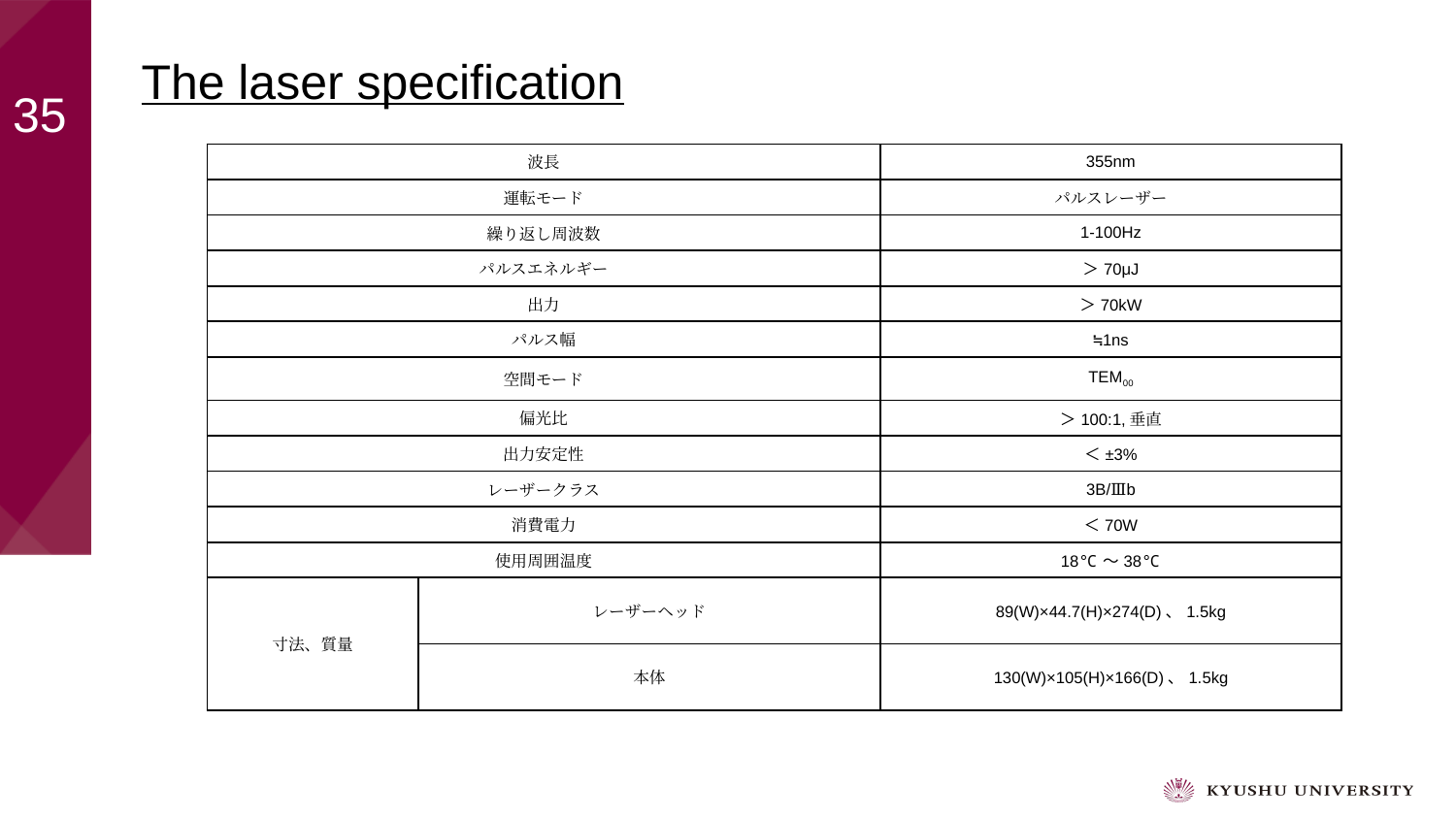

# The laser specification
| 波長 |  | 355nm |
| --- | --- | --- |
| 運転モード |  | パルスレーザー |
| 繰り返し周波数 |  | 1-100Hz |
| パルスエネルギー |  | ＞70μJ |
| 出力 |  | ＞70kW |
| パルス幅 |  | ≒1ns |
| 空間モード |  | TEM00 |
| 偏光比 |  | ＞100:1,垂直 |
| 出力安定性 |  | ＜±3% |
| レーザークラス |  | 3B/Ⅲb |
| 消費電力 |  | ＜70W |
| 使用周囲温度 |  | 18℃～38℃ |
| 寸法、質量 | レーザーヘッド | 89(W)×44.7(H)×274(D)、1.5kg |
|  | 本体 | 130(W)×105(H)×166(D)、1.5kg |